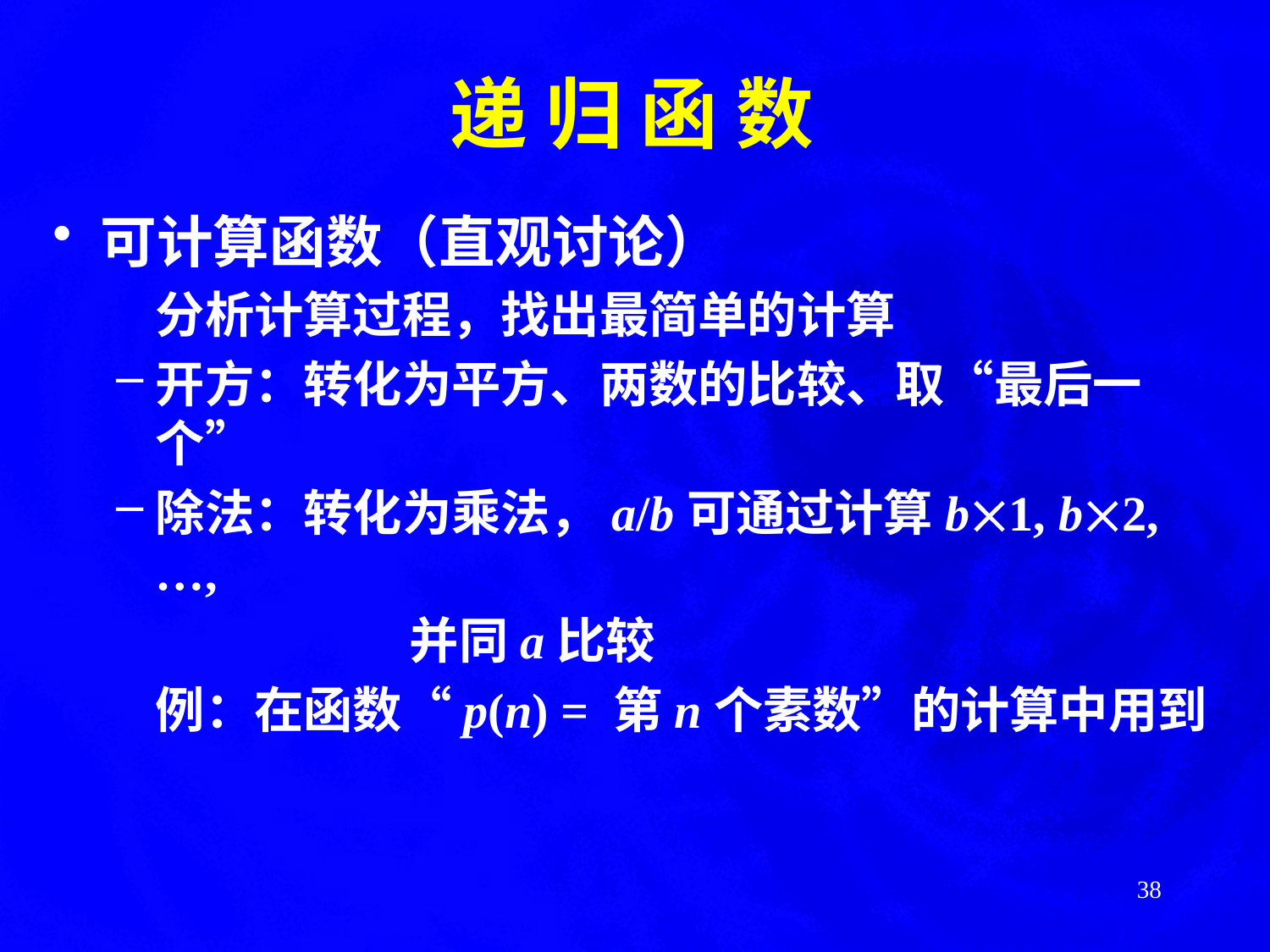

递 归 函 数
可计算函数（直观讨论）
	分析计算过程，找出最简单的计算
开方：转化为平方、两数的比较、取“最后一个”
除法：转化为乘法，a/b可通过计算b×1, b×2, …,
			并同a比较
	例：在函数“p(n) = 第n个素数”的计算中用到

38